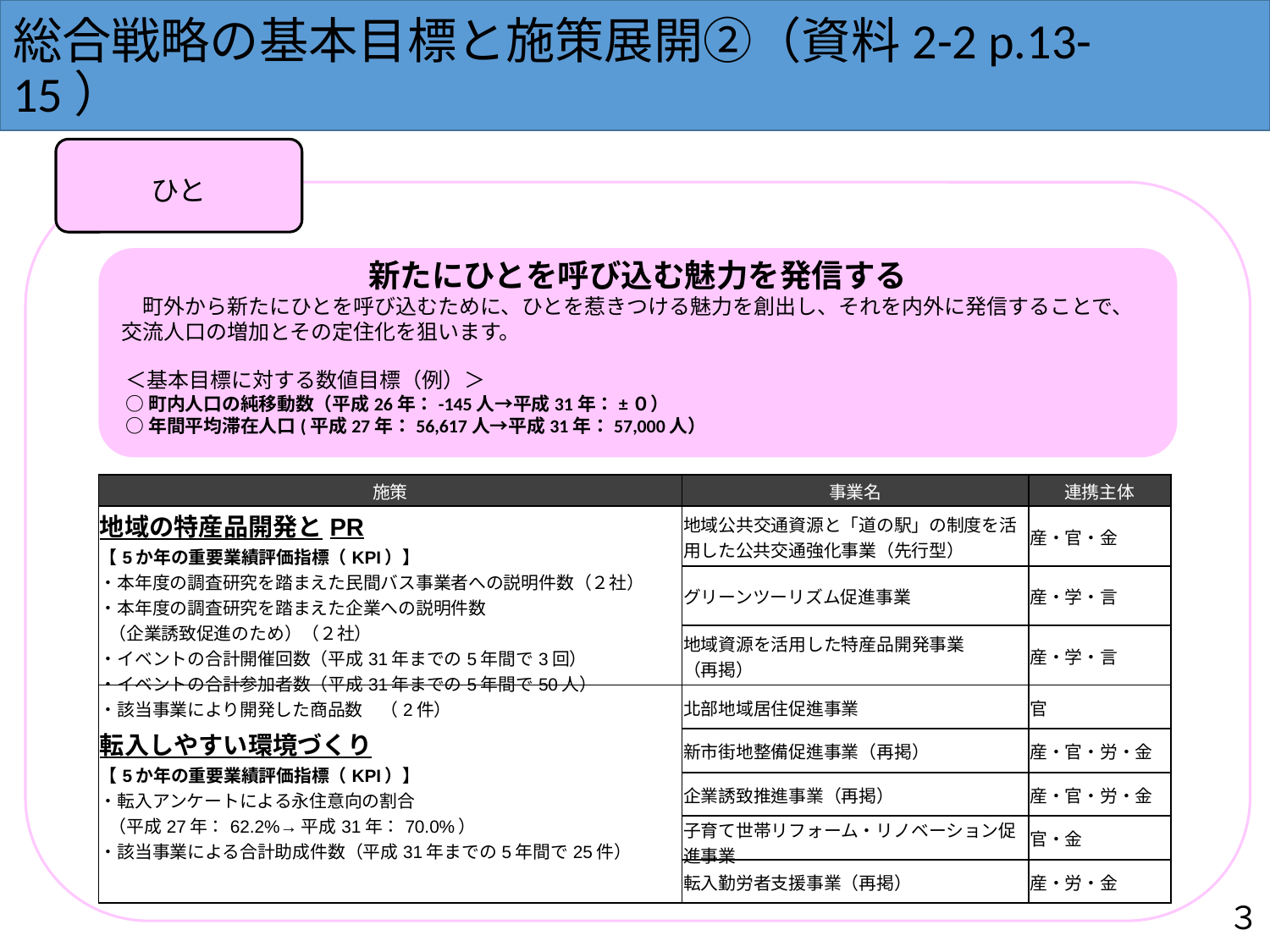

# 総合戦略の基本目標と施策展開②（資料2-2 p.13-15）

ひと

新たにひとを呼び込む魅力を発信する
　町外から新たにひとを呼び込むために、ひとを惹きつける魅力を創出し、それを内外に発信することで、交流人口の増加とその定住化を狙います。
＜基本目標に対する数値目標（例）＞
○町内人口の純移動数（平成26年：-145人→平成31年：±０）
○年間平均滞在人口(平成27年：56,617人→平成31年：57,000人）
| 施策 | 事業名 | 連携主体 |
| --- | --- | --- |
| 地域の特産品開発とPR 【5か年の重要業績評価指標（KPI）】 ・本年度の調査研究を踏まえた民間バス事業者への説明件数（２社） ・本年度の調査研究を踏まえた企業への説明件数 （企業誘致促進のため）（２社） ・イベントの合計開催回数（平成31年までの5年間で3回） ・イベントの合計参加者数（平成31年までの5年間で50人） ・該当事業により開発した商品数　（2件） | 地域公共交通資源と「道の駅」の制度を活用した公共交通強化事業（先行型） | 産・官・金 |
|  | グリーンツーリズム促進事業 | 産・学・言 |
|  | 地域資源を活用した特産品開発事業 （再掲） | 産・学・言 |
| 転入しやすい環境づくり 【5か年の重要業績評価指標（KPI）】 ・転入アンケートによる永住意向の割合 （平成27年：62.2%→平成31年：70.0%） ・該当事業による合計助成件数（平成31年までの5年間で25件） | 北部地域居住促進事業 | 官 |
|  | 新市街地整備促進事業（再掲） | 産・官・労・金 |
|  | 企業誘致推進事業（再掲） | 産・官・労・金 |
|  | 子育て世帯リフォーム・リノベーション促進事業 | 官・金 |
|  | 転入勤労者支援事業（再掲） | 産・労・金 |
３